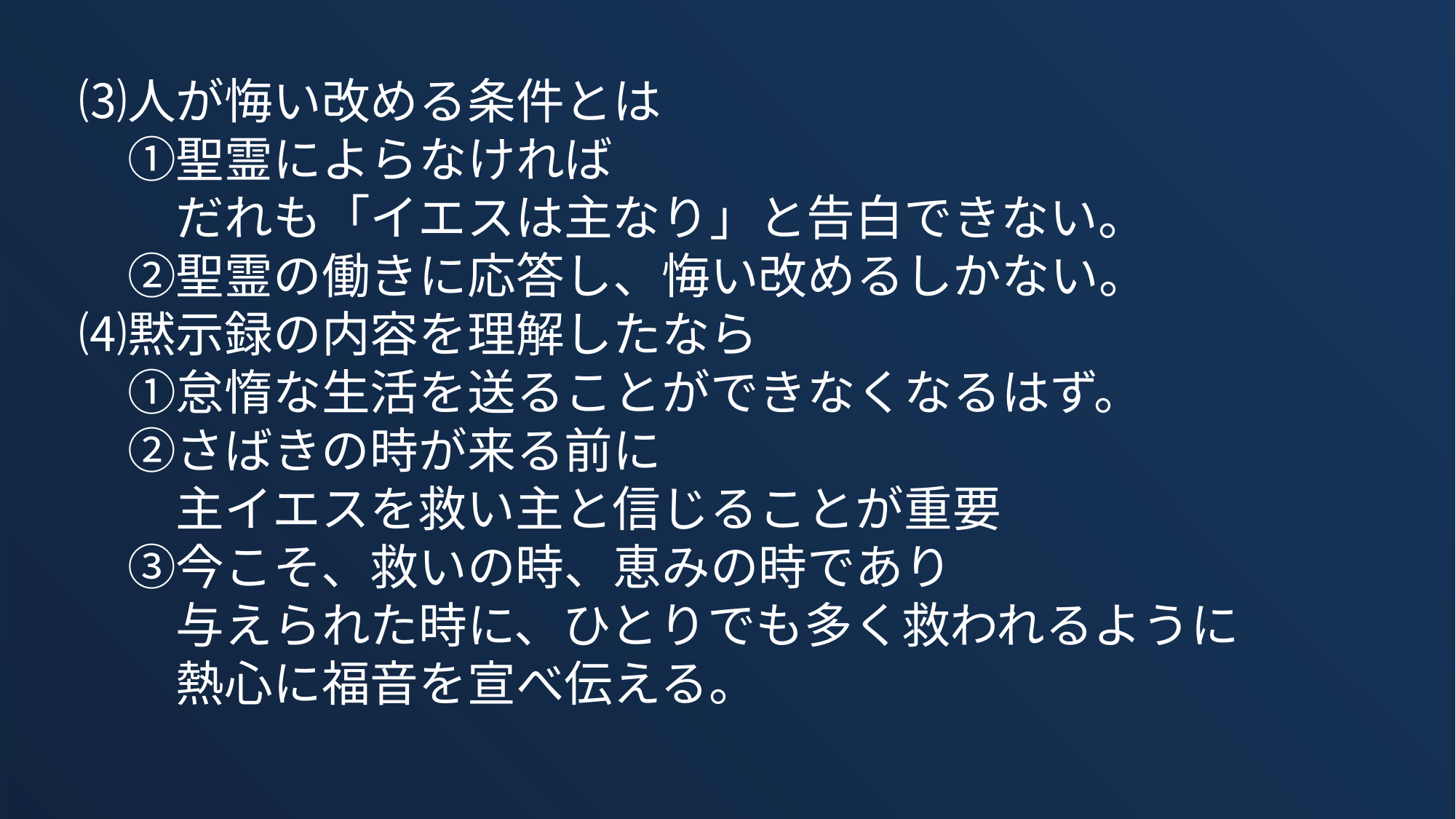

⑶人が悔い改める条件とは
　　➀聖霊によらなければ
　　　だれも「イエスは主なり」と告白できない。
　　②聖霊の働きに応答し、悔い改めるしかない。
　⑷黙示録の内容を理解したなら
　　➀怠惰な生活を送ることができなくなるはず。
　　②さばきの時が来る前に
　　　主イエスを救い主と信じることが重要
　　③今こそ、救いの時、恵みの時であり
　　　与えられた時に、ひとりでも多く救われるように
　　　熱心に福音を宣べ伝える。